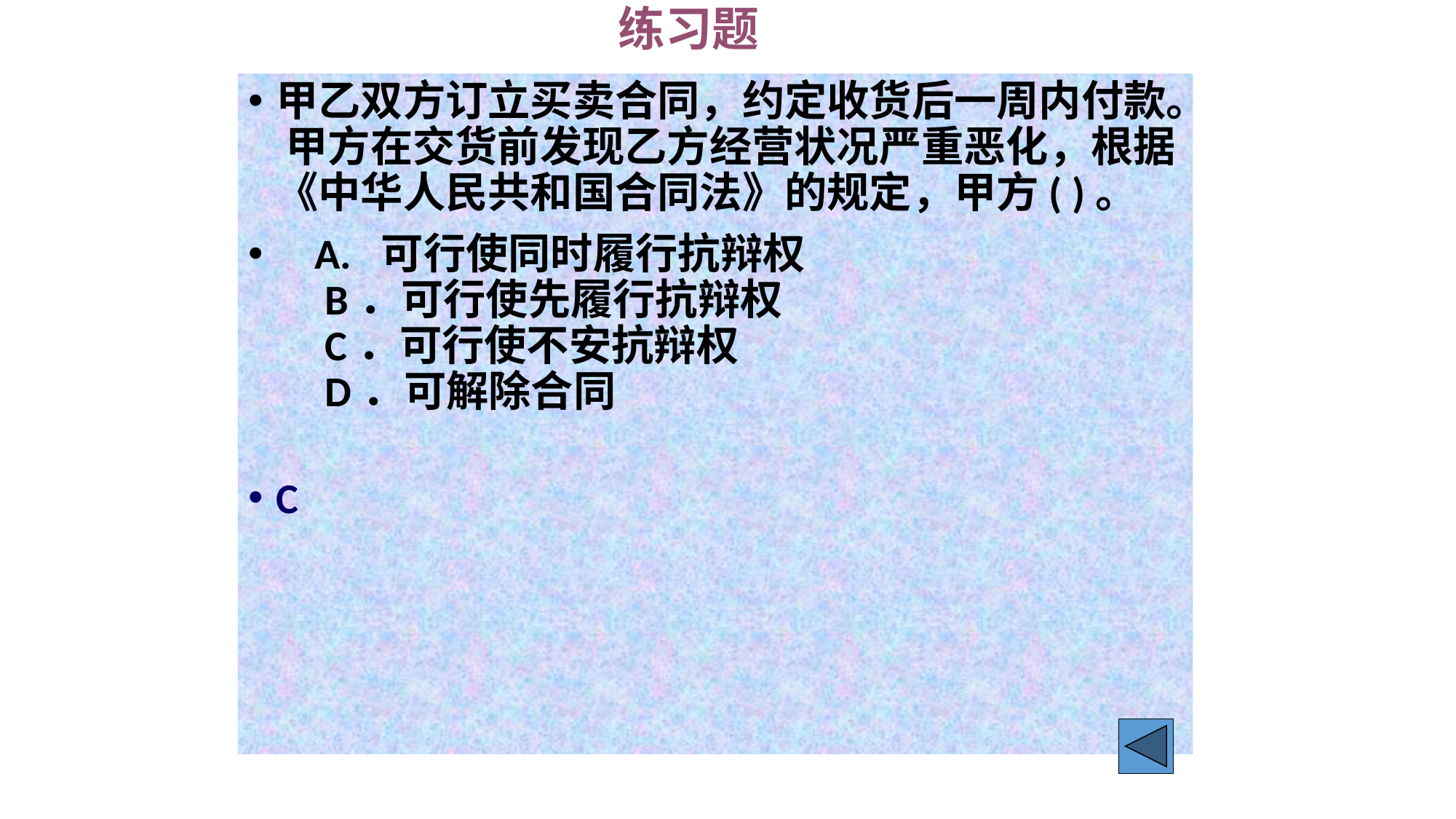

# 练习题
甲乙双方订立买卖合同，约定收货后一周内付款。 甲方在交货前发现乙方经营状况严重恶化，根据《中华人民共和国合同法》的规定，甲方( )。
    A.  可行使同时履行抗辩权 
    B．可行使先履行抗辩权 
    C．可行使不安抗辩权 
    D．可解除合同
C